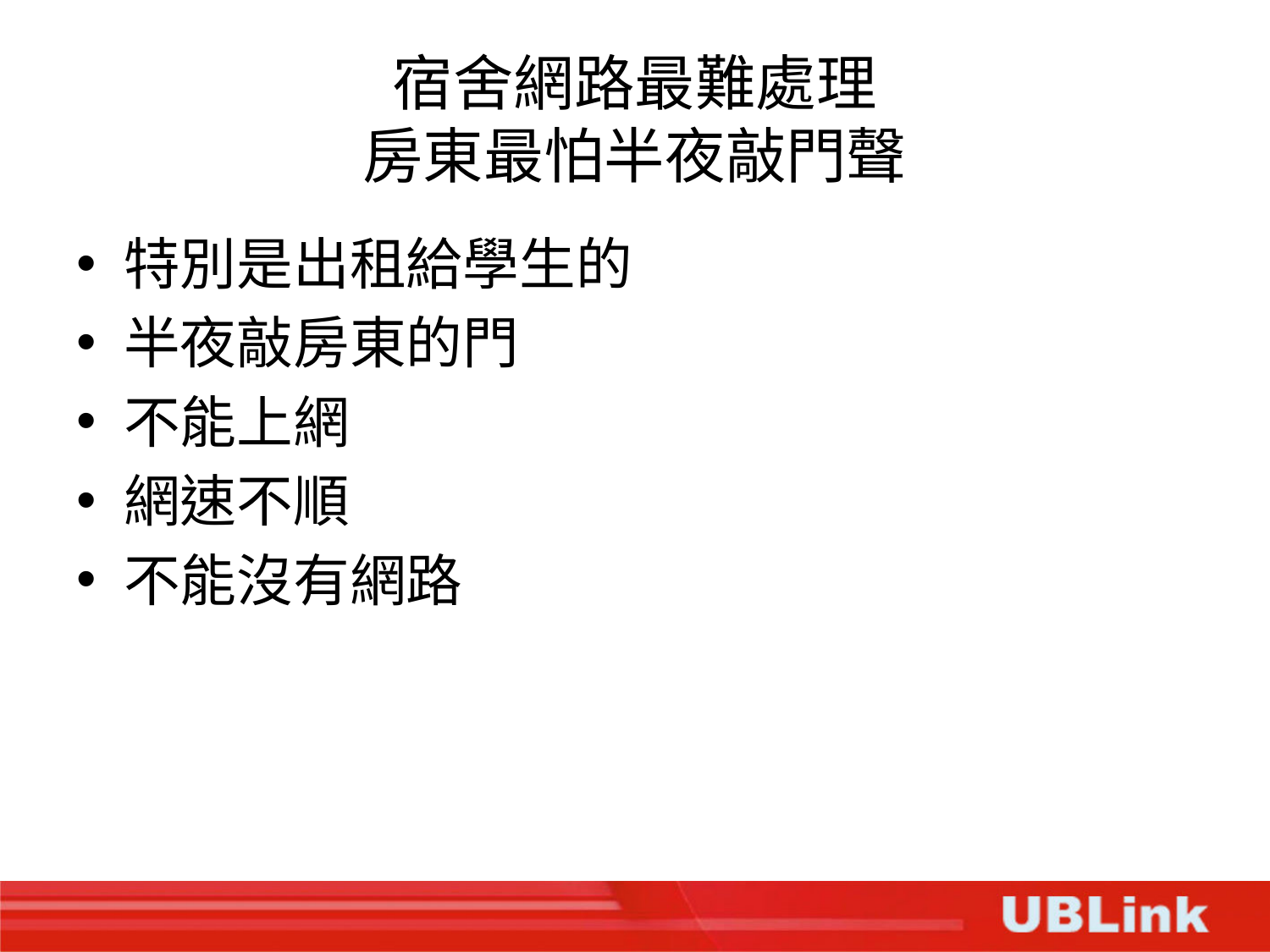

# 宿舍網路最難處理 房東最怕半夜敲門聲
特別是出租給學生的
半夜敲房東的門
不能上網
網速不順
不能沒有網路